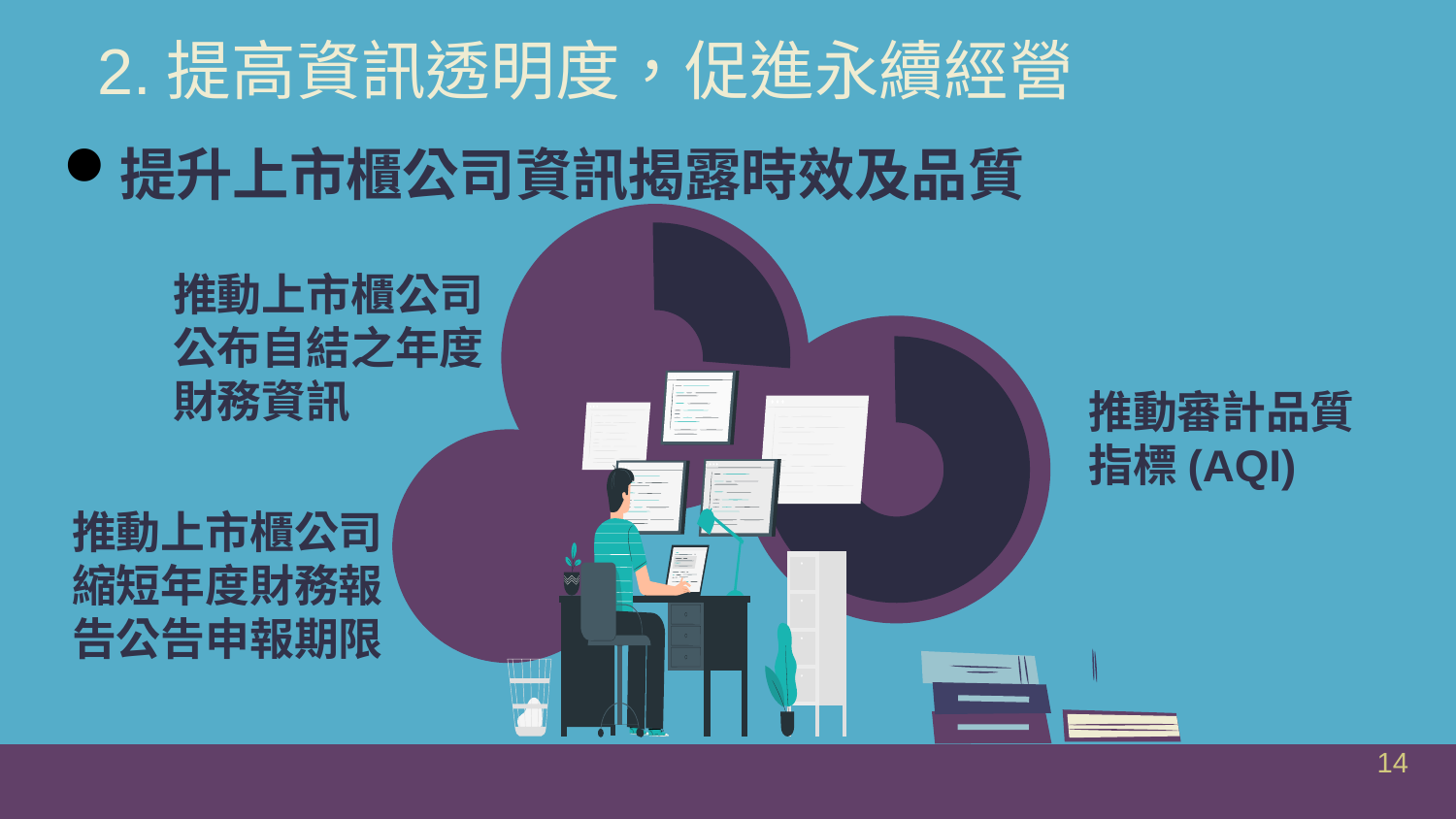

2.提高資訊透明度，促進永續經營
提升上市櫃公司資訊揭露時效及品質

Mars
推動上市櫃公司公布自結之年度財務資訊

推動審計品質指標(AQI)

Venus
推動上市櫃公司縮短年度財務報告公告申報期限
Mercury

14